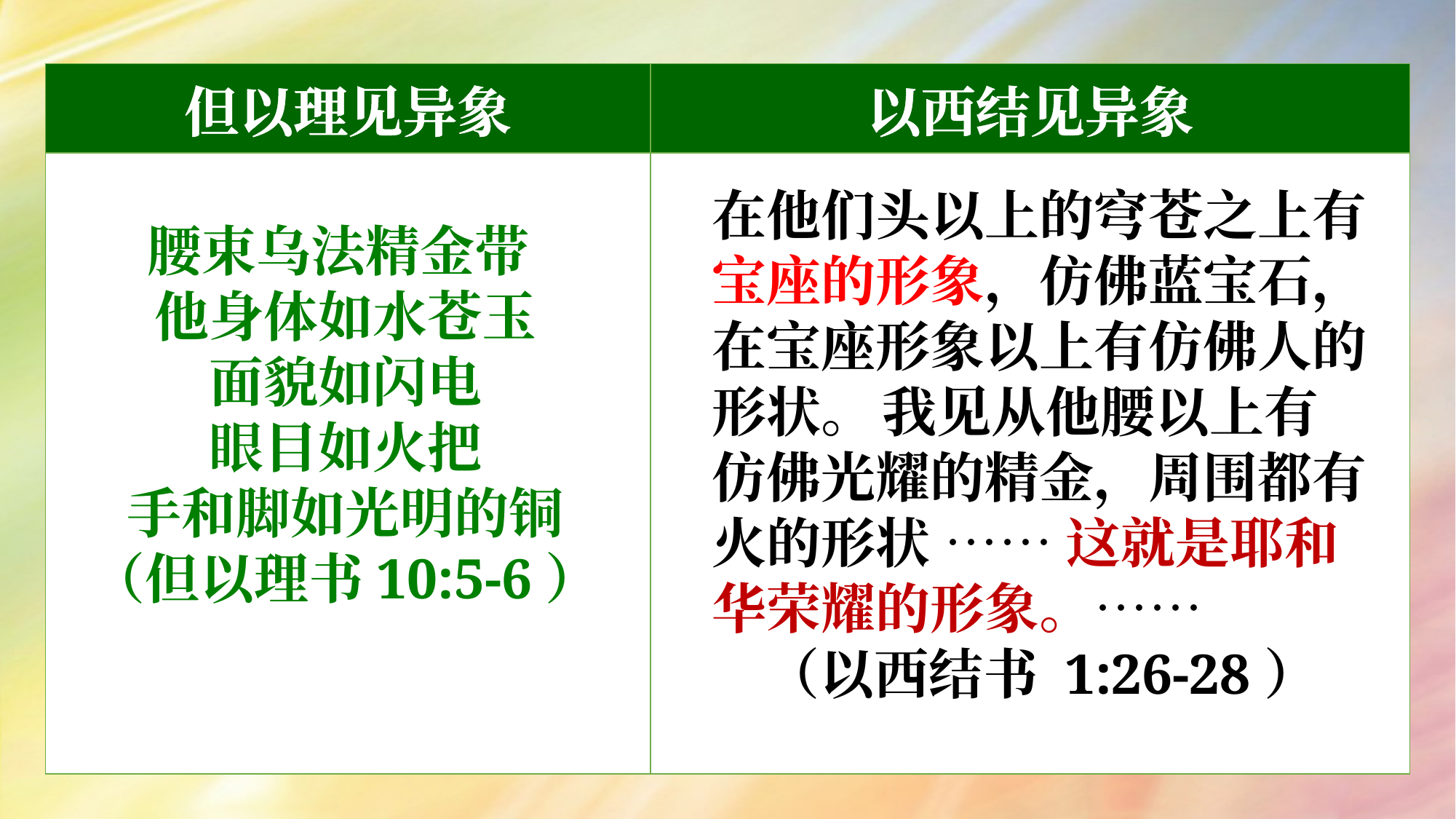

| 但以理见异象 | 以西结见异象 |
| --- | --- |
|  |  |
腰束乌法精金带
他身体如水苍玉
面貌如闪电
眼目如火把
手和脚如光明的铜
（但以理书10:5-6）
在他们头以上的穹苍之上有宝座的形象，仿佛蓝宝石，在宝座形象以上有仿佛人的形状。 我见从他腰以上有仿佛光耀的精金，周围都有火的形状 …… 这就是耶和华荣耀的形象。……
（以西结书 1:26-28）